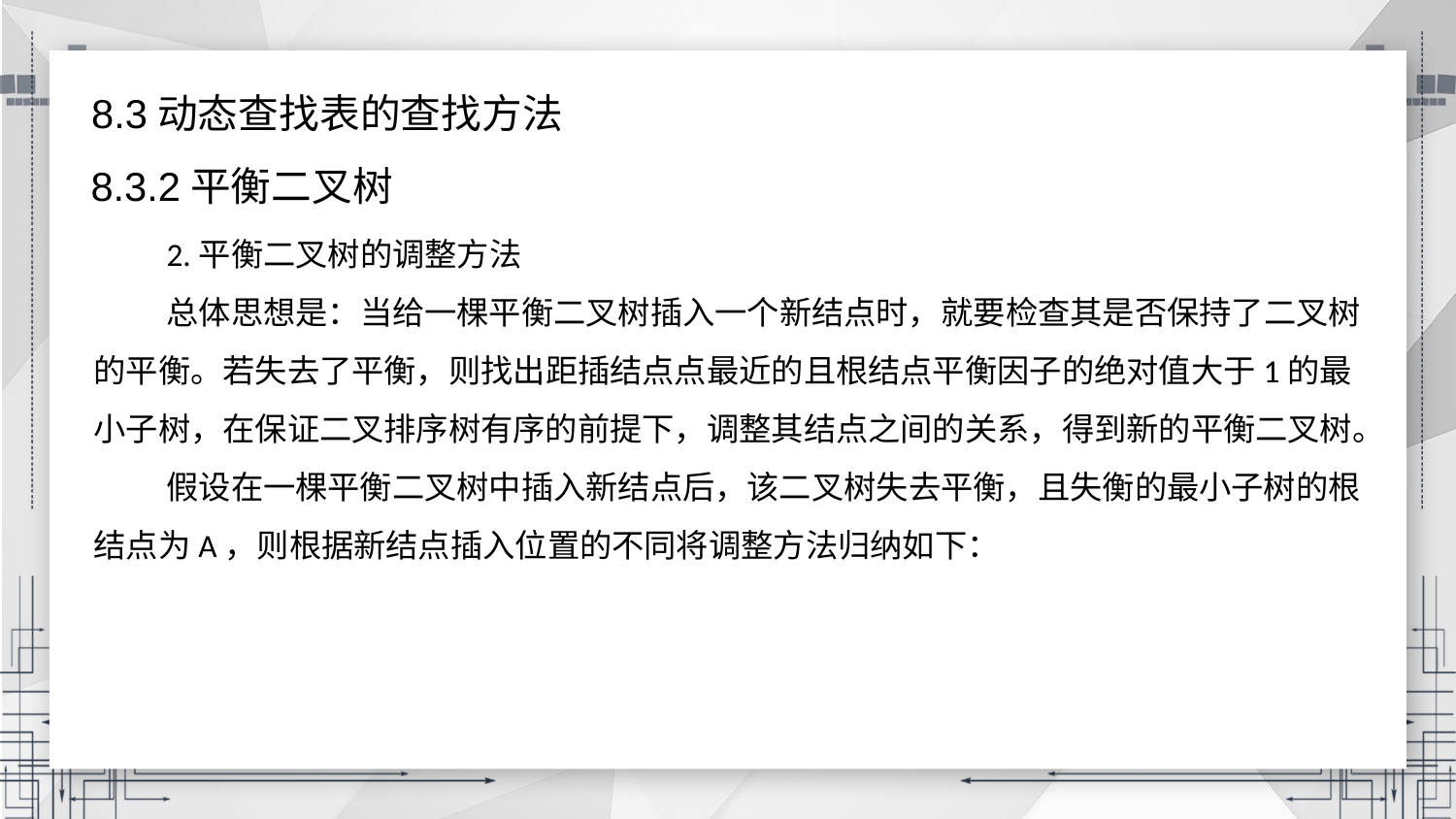

8.3动态查找表的查找方法
8.3.2平衡二叉树
2.平衡二叉树的调整方法
总体思想是：当给一棵平衡二叉树插入一个新结点时，就要检查其是否保持了二叉树的平衡。若失去了平衡，则找出距插结点点最近的且根结点平衡因子的绝对值大于1的最小子树，在保证二叉排序树有序的前提下，调整其结点之间的关系，得到新的平衡二叉树。
假设在一棵平衡二叉树中插入新结点后，该二叉树失去平衡，且失衡的最小子树的根结点为A，则根据新结点插入位置的不同将调整方法归纳如下：